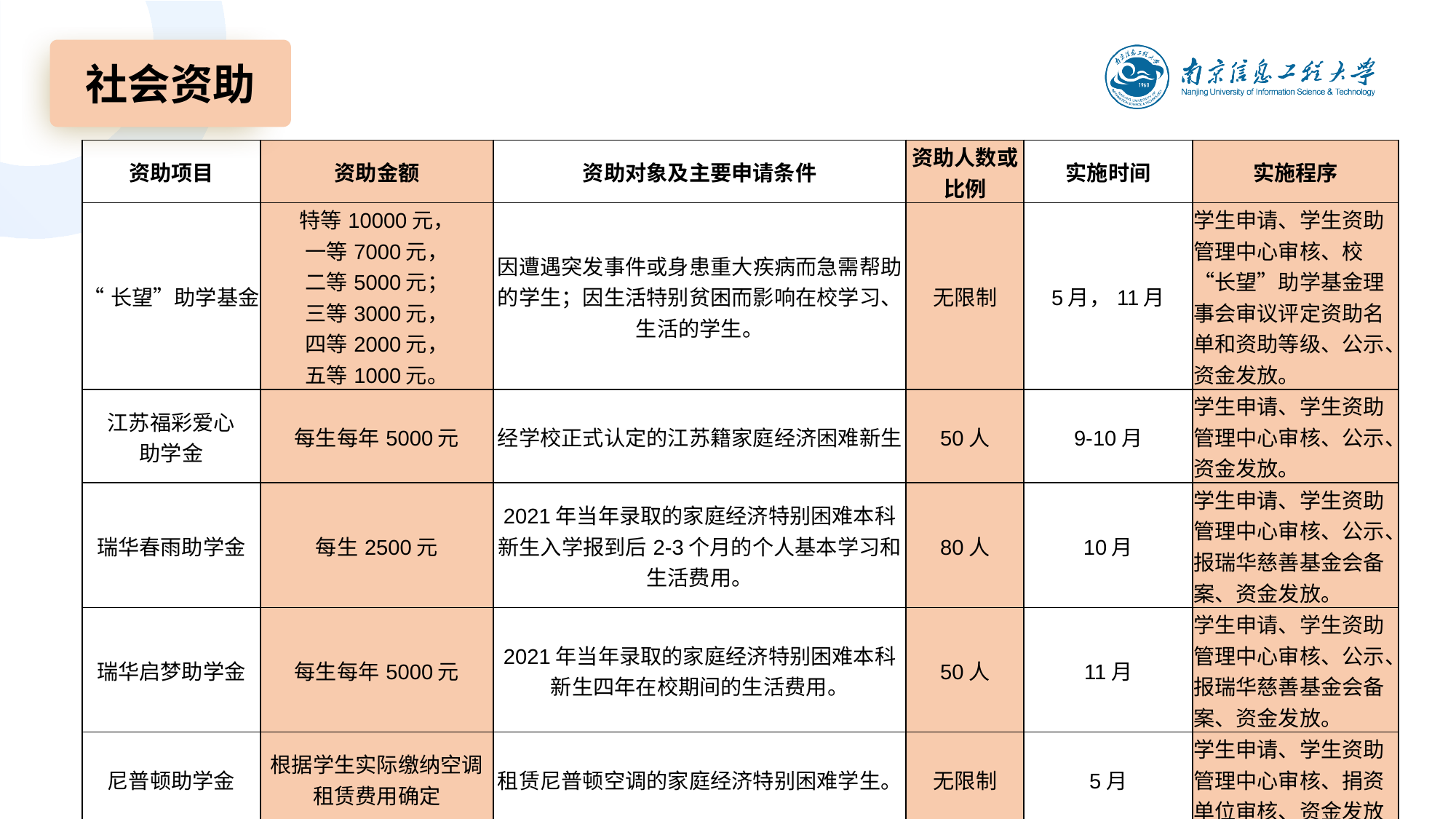

社会资助
| 资助项目 | 资助金额 | 资助对象及主要申请条件 | 资助人数或 比例 | 实施时间 | 实施程序 |
| --- | --- | --- | --- | --- | --- |
| “长望”助学基金 | 特等10000元， 一等7000元， 二等5000元； 三等3000元， 四等2000元， 五等1000元。 | 因遭遇突发事件或身患重大疾病而急需帮助的学生；因生活特别贫困而影响在校学习、生活的学生。 | 无限制 | 5月，11月 | 学生申请、学生资助管理中心审核、校“长望”助学基金理事会审议评定资助名单和资助等级、公示、资金发放。 |
| 江苏福彩爱心 助学金 | 每生每年5000元 | 经学校正式认定的江苏籍家庭经济困难新生 | 50人 | 9-10月 | 学生申请、学生资助管理中心审核、公示、资金发放。 |
| 瑞华春雨助学金 | 每生2500元 | 2021年当年录取的家庭经济特别困难本科新生入学报到后2-3个月的个人基本学习和生活费用。 | 80人 | 10月 | 学生申请、学生资助管理中心审核、公示、报瑞华慈善基金会备案、资金发放。 |
| 瑞华启梦助学金 | 每生每年5000元 | 2021年当年录取的家庭经济特别困难本科新生四年在校期间的生活费用。 | 50人 | 11月 | 学生申请、学生资助管理中心审核、公示、报瑞华慈善基金会备案、资金发放。 |
| 尼普顿助学金 | 根据学生实际缴纳空调租赁费用确定 | 租赁尼普顿空调的家庭经济特别困难学生。 | 无限制 | 5月 | 学生申请、学生资助管理中心审核、捐资单位审核、资金发放 |
| 除上述社会捐助助学金，学校还设有章基嘉奖学金、移动通信奖学金、维艾思奖学金、玛丽英语奖学金、艾瑞励志奖助学金、商络常青藤奖助学金、浦芯精英奖学金等社会捐助奖助学金，还有各学院设立的其他社会捐助类奖助学金。 |  |  |  |  |  |